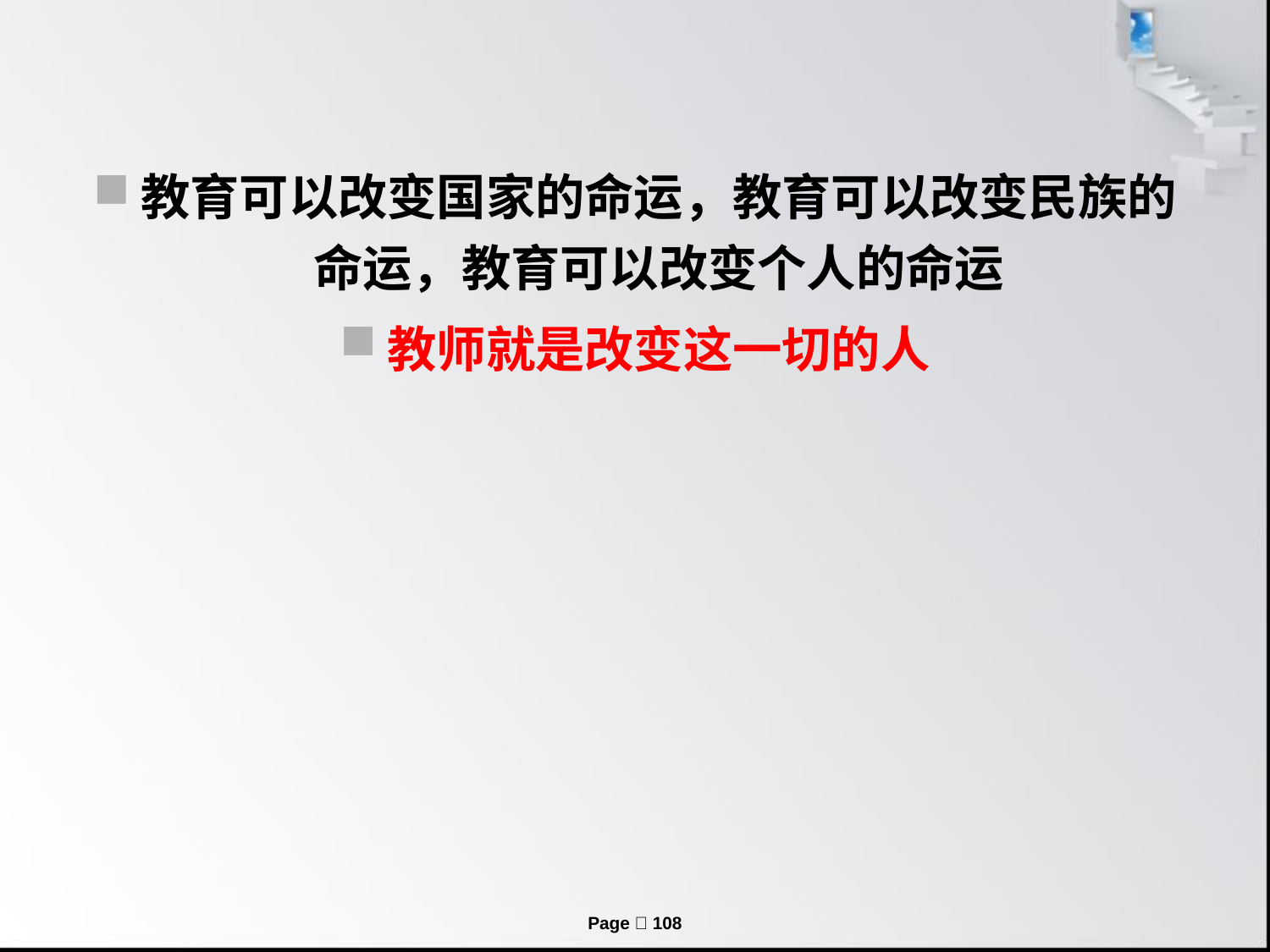

教育可以改变国家的命运，教育可以改变民族的命运，教育可以改变个人的命运
教师就是改变这一切的人